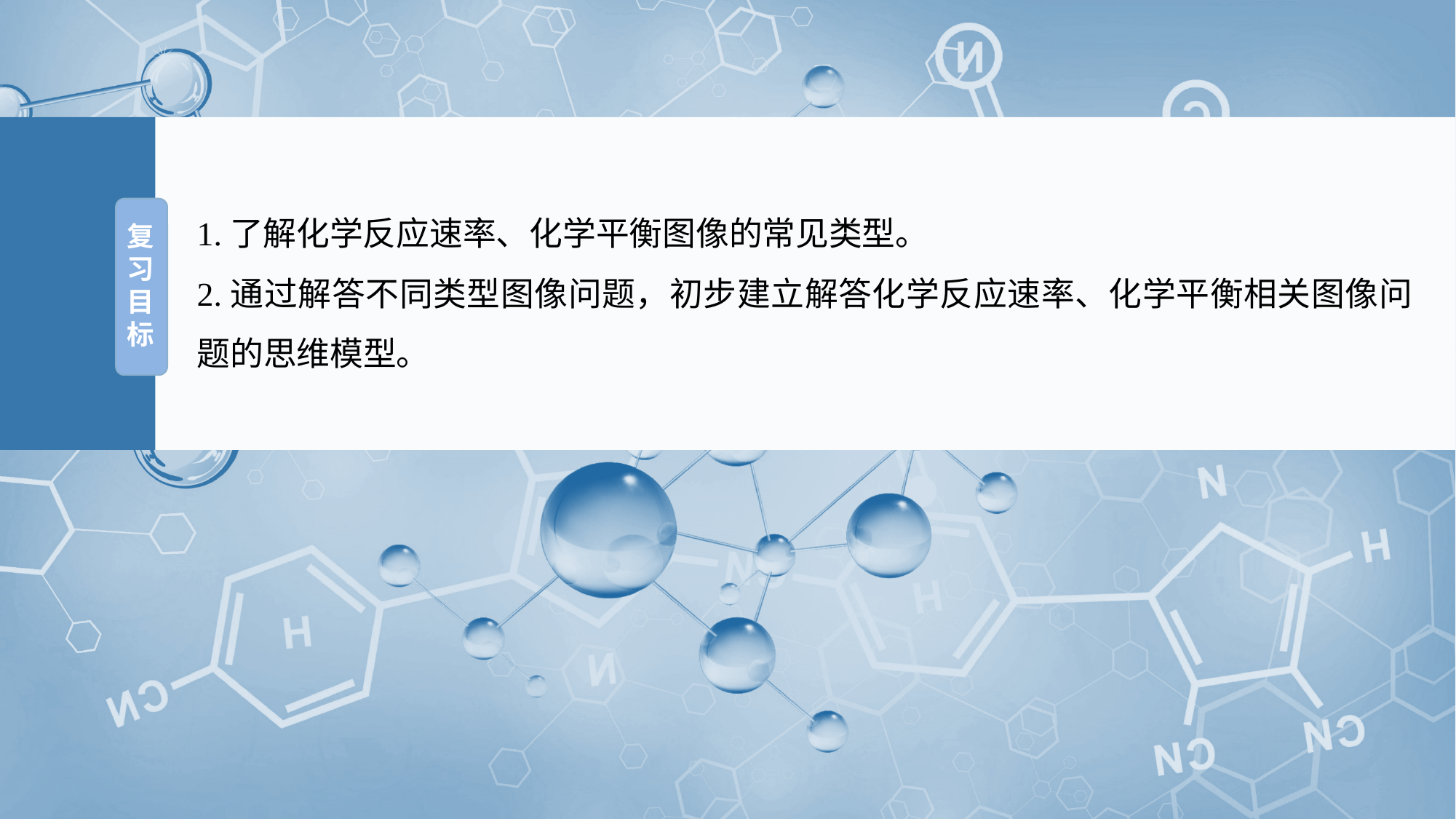

1.了解化学反应速率、化学平衡图像的常见类型。
2.通过解答不同类型图像问题，初步建立解答化学反应速率、化学平衡相关图像问题的思维模型。

复
习
目
标